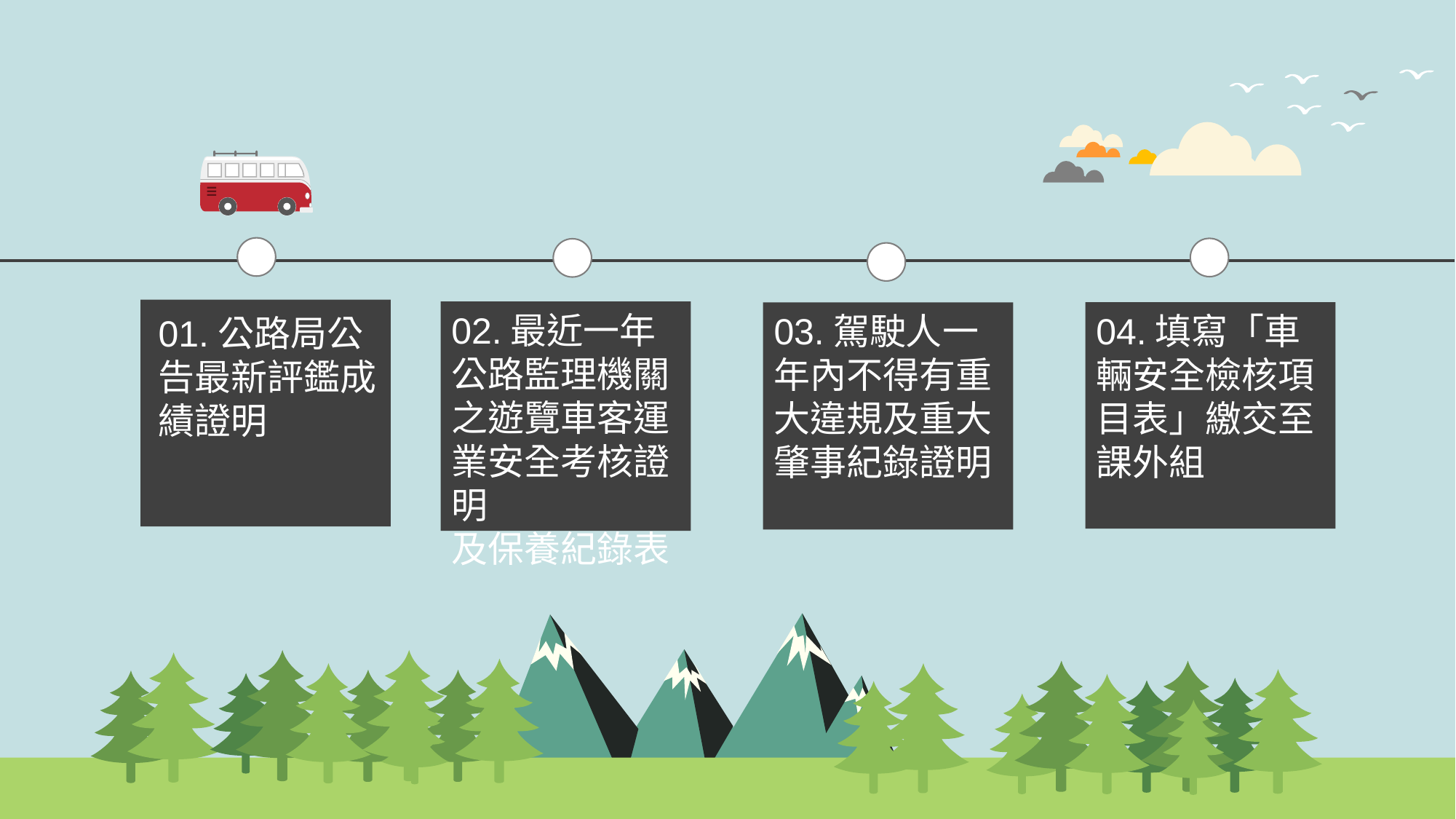

01.公路局公告最新評鑑成績證明

02.最近一年公路監理機關之遊覽車客運業安全考核證明
及保養紀錄表

04.填寫「車輛安全檢核項目表」繳交至課外組

03.駕駛人一年內不得有重大違規及重大肇事紀錄證明